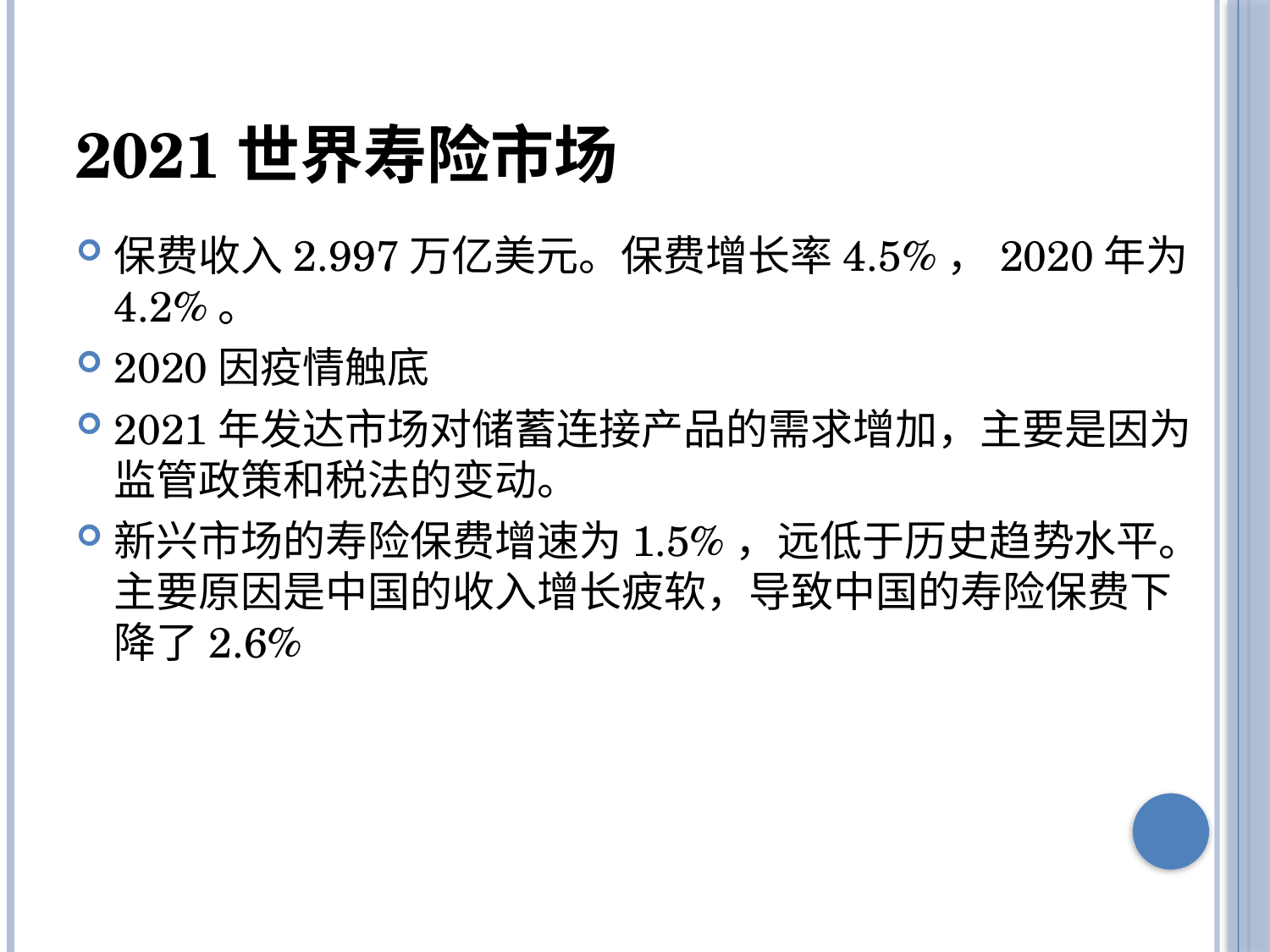

# 2021世界寿险市场
保费收入2.997万亿美元。保费增长率4.5%，2020年为4.2%。
2020因疫情触底
2021年发达市场对储蓄连接产品的需求增加，主要是因为监管政策和税法的变动。
新兴市场的寿险保费增速为1.5%，远低于历史趋势水平。主要原因是中国的收入增长疲软，导致中国的寿险保费下降了2.6%